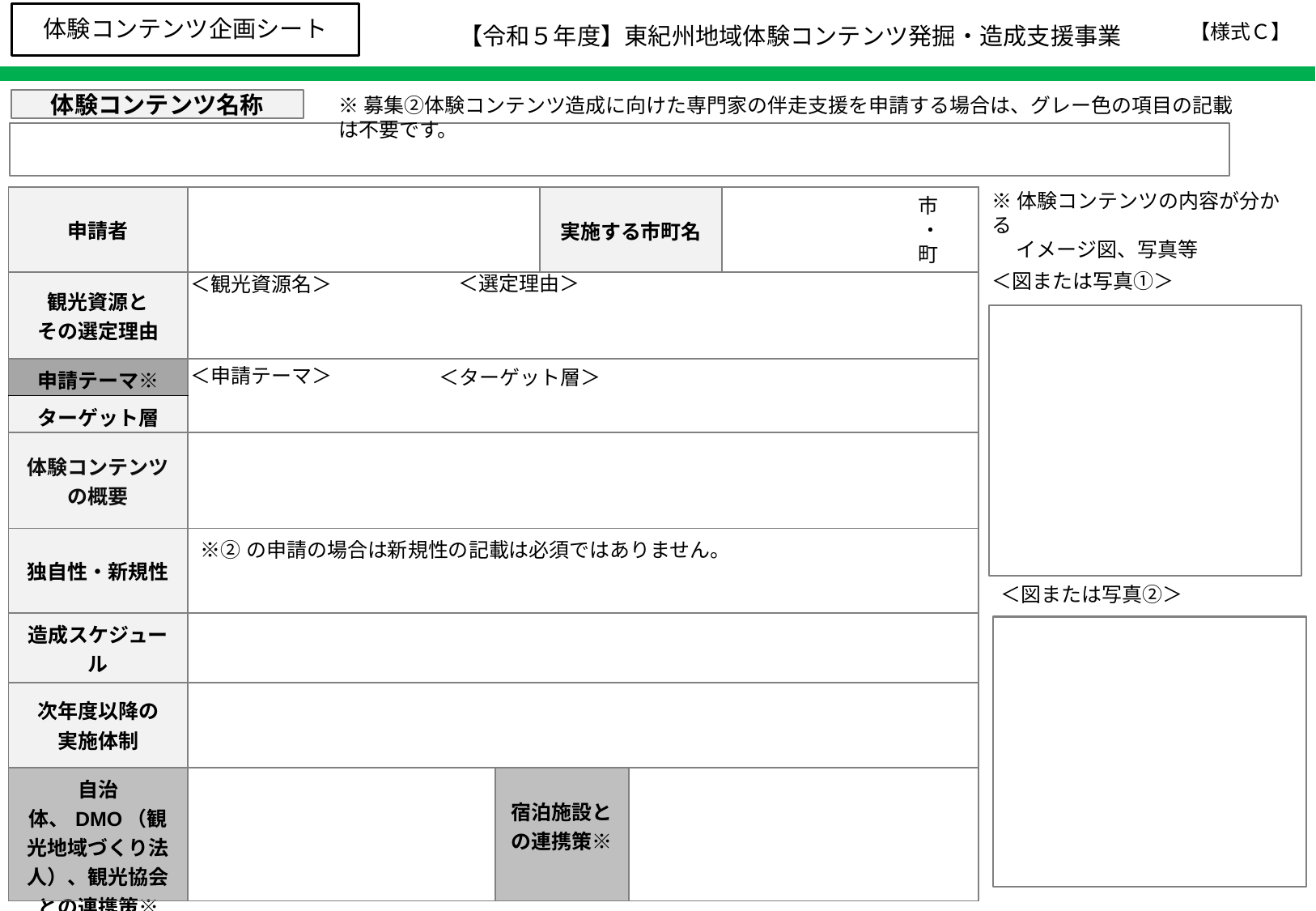

体験コンテンツ企画シート
# 【令和５年度】東紀州地域体験コンテンツ発掘・造成支援事業
【様式Ｃ】
※募集②体験コンテンツ造成に向けた専門家の伴走支援を申請する場合は、グレー色の項目の記載は不要です。
体験コンテンツ名称

| 申請者 |  |  | 実施する市町名 |  |  |
| --- | --- | --- | --- | --- | --- |
| 観光資源と その選定理由 |  |  |  |  |  |
| 申請テーマ※ |  |  |  |  |  |
| ターゲット層 |  |  |  |  |  |
| 体験コンテンツの概要 |  |  |  |  |  |
| 独自性・新規性 | ※②の申請の場合は新規性の記載は必須ではありません。 |  |  |  |  |
| 造成スケジュール |  |  |  |  |  |
| 次年度以降の 実施体制 |  |  |  |  |  |
| 自治体、DMO（観光地域づくり法人）、観光協会との連携策※ |  | 宿泊施設との連携策※ |  |  |  |
市
・
町
※体験コンテンツの内容が分かる
　 イメージ図、写真等
＜図または写真①＞
＜選定理由＞
＜観光資源名＞

＜申請テーマ＞
＜ターゲット層＞
＜図または写真②＞